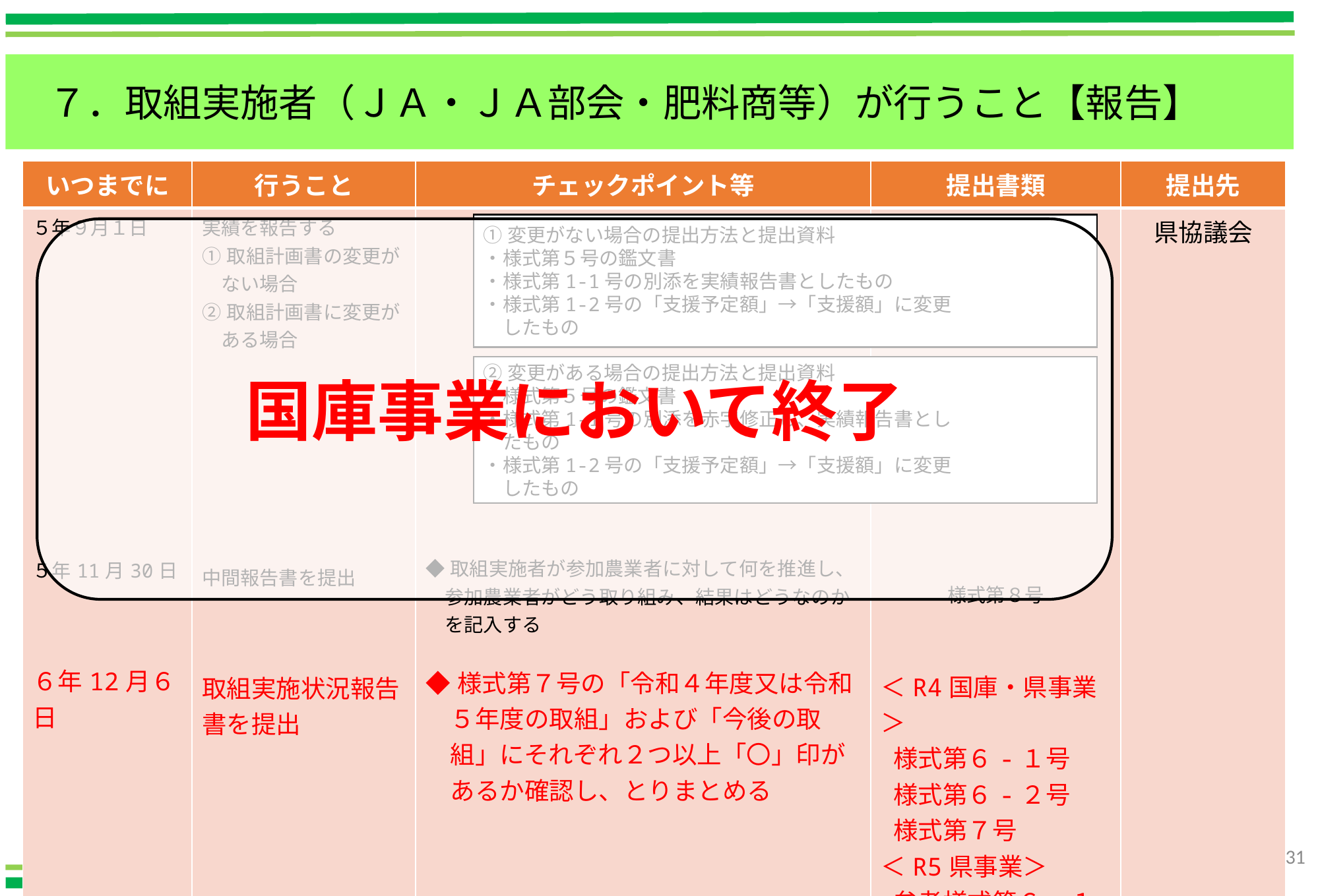

７．取組実施者（ＪＡ・ＪＡ部会・肥料商等）が行うこと【報告】
| いつまでに | 行うこと | チェックポイント等 | 提出書類 | 提出先 |
| --- | --- | --- | --- | --- |
| ５年９月１日 ５年11月30日 ６年12月６日 | 実績を報告する ①取組計画書の変更が 　ない場合 ②取組計画書に変更が 　ある場合 中間報告書を提出 取組実施状況報告書を提出 | ◆取組実施者が参加農業者に対して何を推進し、 　参加農業者がどう取り組み、結果はどうなのか 　を記入する ◆様式第７号の「令和４年度又は令和 　５年度の取組」および「今後の取 　組」にそれぞれ２つ以上「〇」印が 　あるか確認し、とりまとめる | 様式第８号 ＜R4国庫・県事業＞ 様式第６-１号 様式第６-２号 様式第７号 ＜R5県事業＞ 参考様式第６-１号 参考様式第６-２号 参考様式第７号 | 県協議会 |
①変更がない場合の提出方法と提出資料
・様式第５号の鑑文書
・様式第1-1号の別添を実績報告書としたもの
・様式第1-2号の「支援予定額」→「支援額」に変更
　したもの
国庫事業において終了
②変更がある場合の提出方法と提出資料
・様式第５号の鑑文書
・様式第1-1号の別添を赤字修正し、実績報告書とし
　たもの
・様式第1-2号の「支援予定額」→「支援額」に変更
　したもの
31